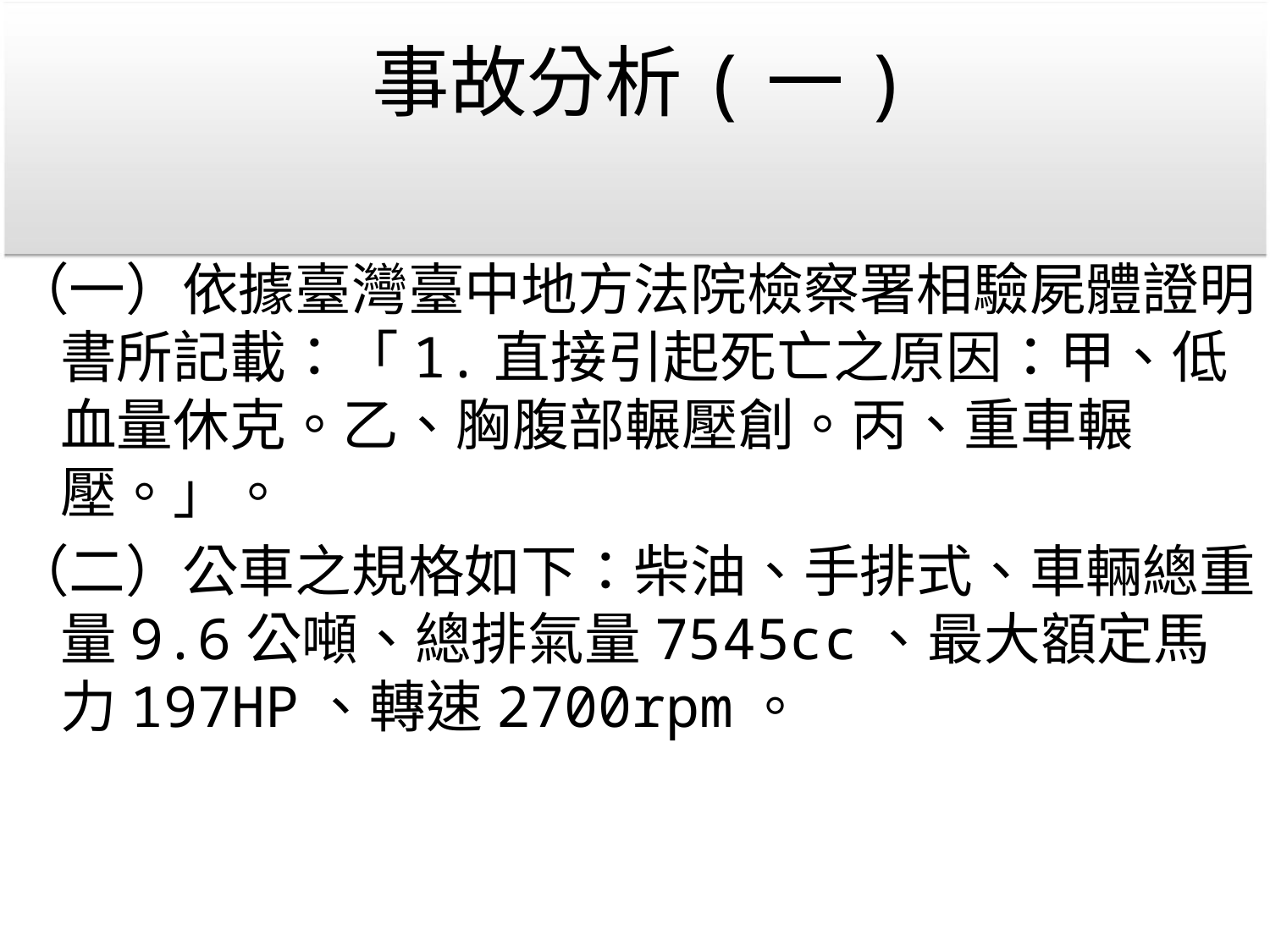

# 事故分析(一)

（一）依據臺灣臺中地方法院檢察署相驗屍體證明書所記載：「1.直接引起死亡之原因：甲、低血量休克。乙、胸腹部輾壓創。丙、重車輾壓。」。
（二）公車之規格如下：柴油、手排式、車輛總重量9.6公噸、總排氣量7545cc、最大額定馬力197HP、轉速2700rpm。